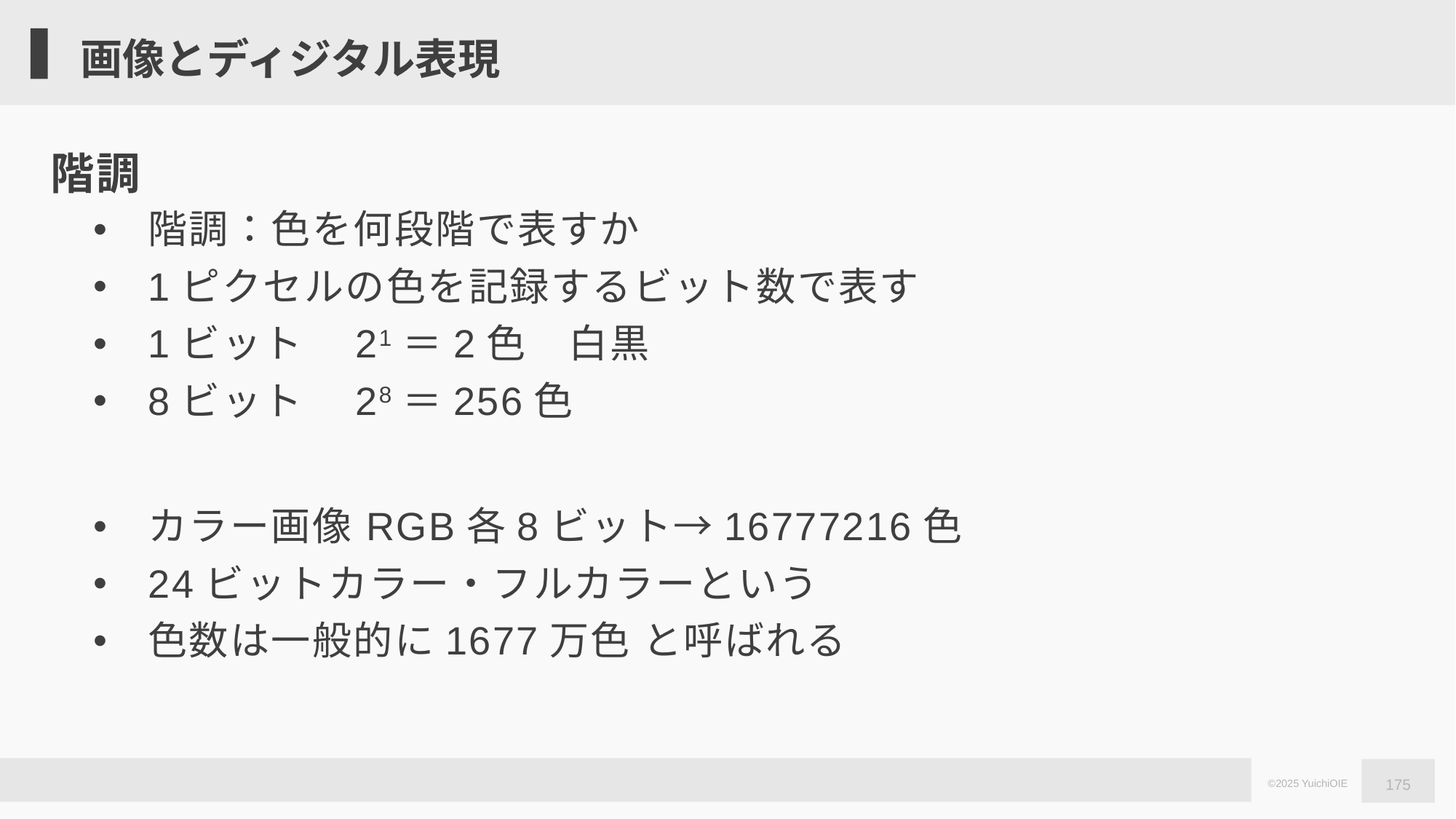

# 画像とディジタル表現
階調
階調：色を何段階で表すか
1ピクセルの色を記録するビット数で表す
1ビット　21＝2色　白黒
8ビット　28＝256色

カラー画像	RGB各8ビット→16777216色
24ビットカラー・フルカラーという
色数は一般的に1677万色 と呼ばれる

175